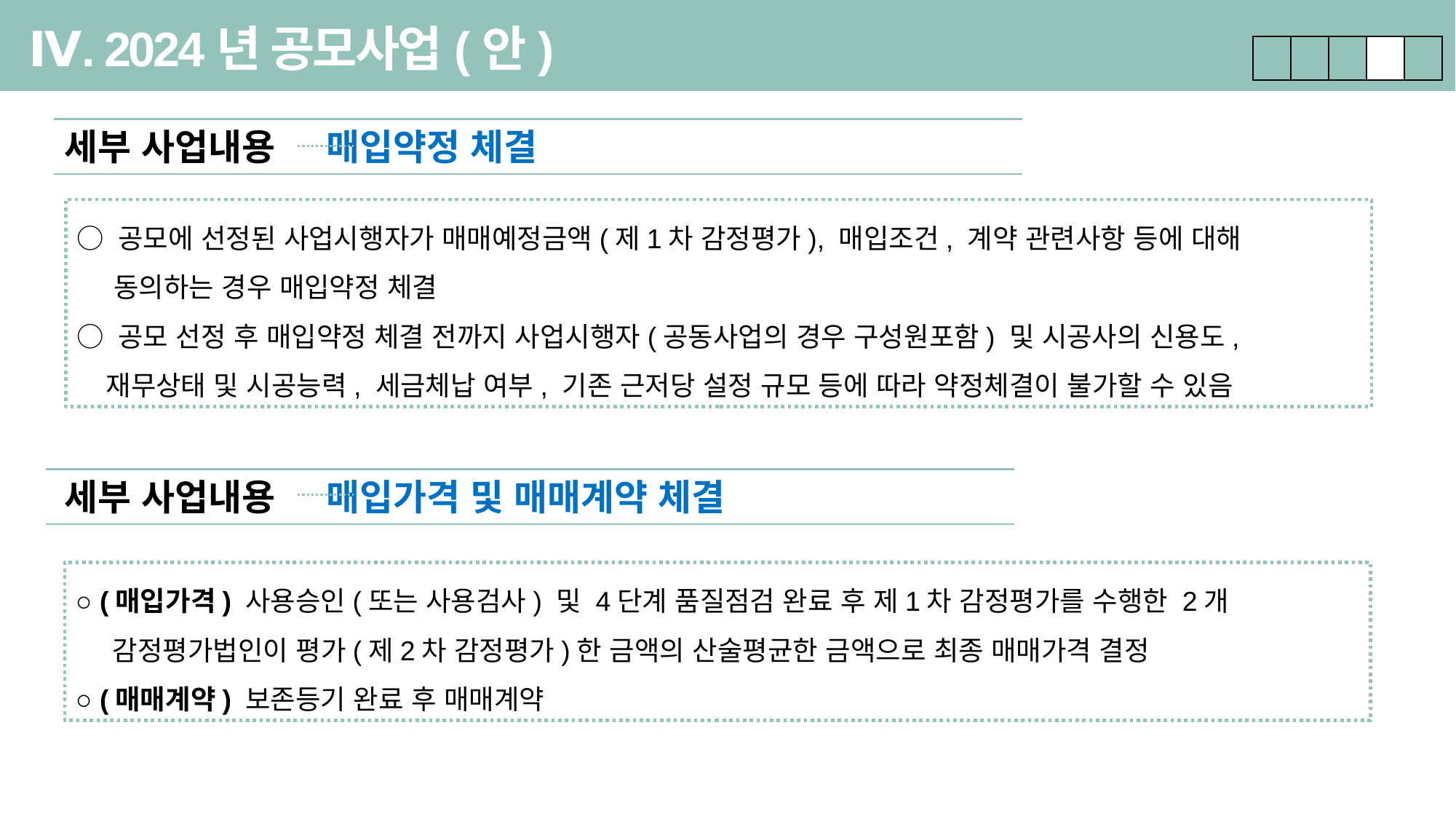

Ⅳ. 2024년 공모사업(안)
|  |  |  |  |  |
| --- | --- | --- | --- | --- |
세부 사업내용     매입약정 체결
○ 공모에 선정된 사업시행자가 매매예정금액(제1차 감정평가), 매입조건, 계약 관련사항 등에 대해
    동의하는 경우 매입약정 체결
○ 공모 선정 후 매입약정 체결 전까지 사업시행자(공동사업의 경우 구성원포함) 및 시공사의 신용도,
   재무상태 및 시공능력, 세금체납 여부, 기존 근저당 설정 규모 등에 따라 약정체결이 불가할 수 있음
세부 사업내용     매입가격 및 매매계약 체결
○ (매입가격) 사용승인(또는 사용검사) 및 4단계 품질점검 완료 후 제1차 감정평가를 수행한 2개
    감정평가법인이 평가(제2차 감정평가)한 금액의 산술평균한 금액으로 최종 매매가격 결정
○ (매매계약) 보존등기 완료 후 매매계약